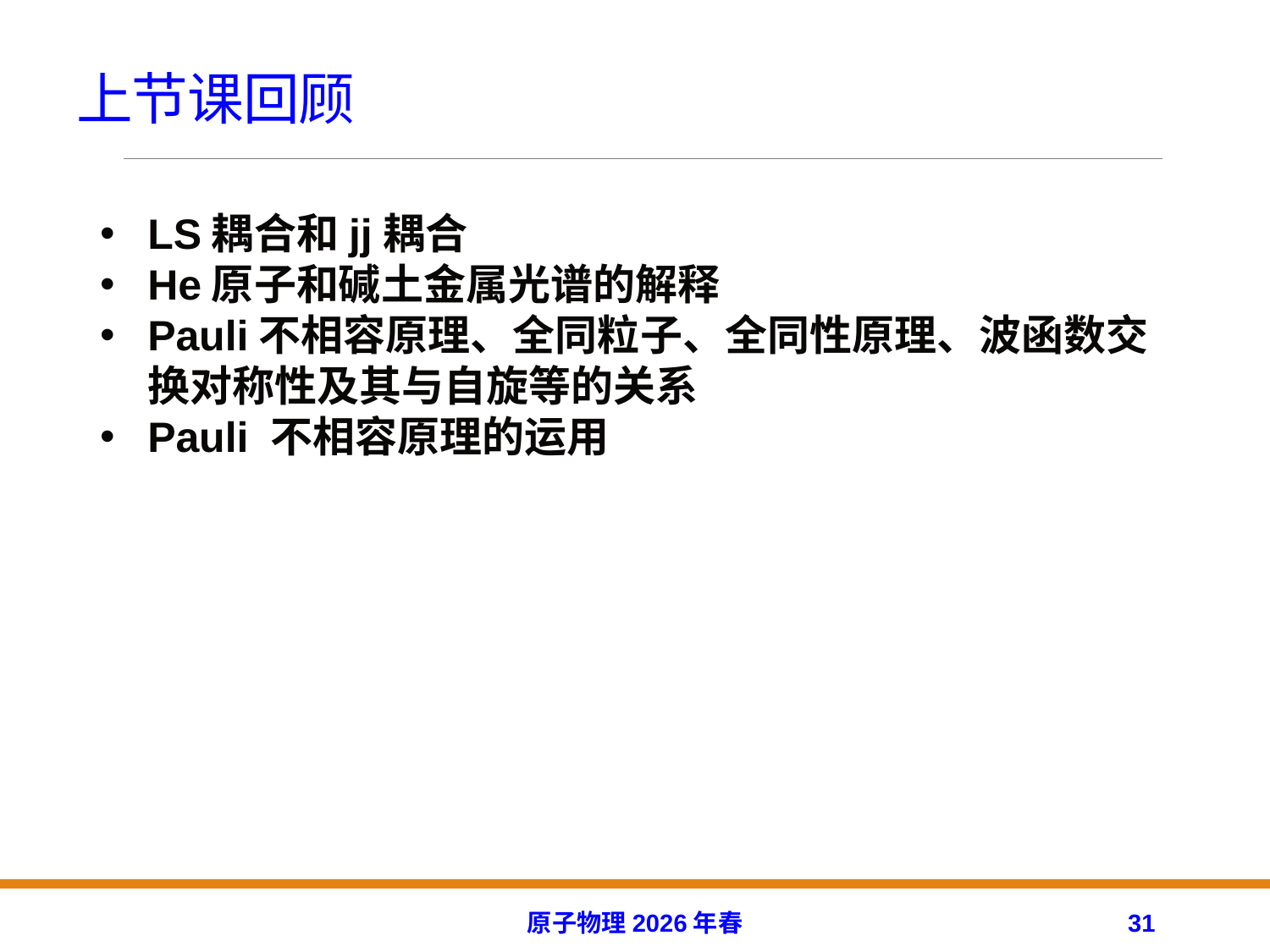

# 上节课回顾
LS耦合和jj耦合
He原子和碱土金属光谱的解释
Pauli不相容原理、全同粒子、全同性原理、波函数交换对称性及其与自旋等的关系
Pauli 不相容原理的运用
原子物理2026年春
31